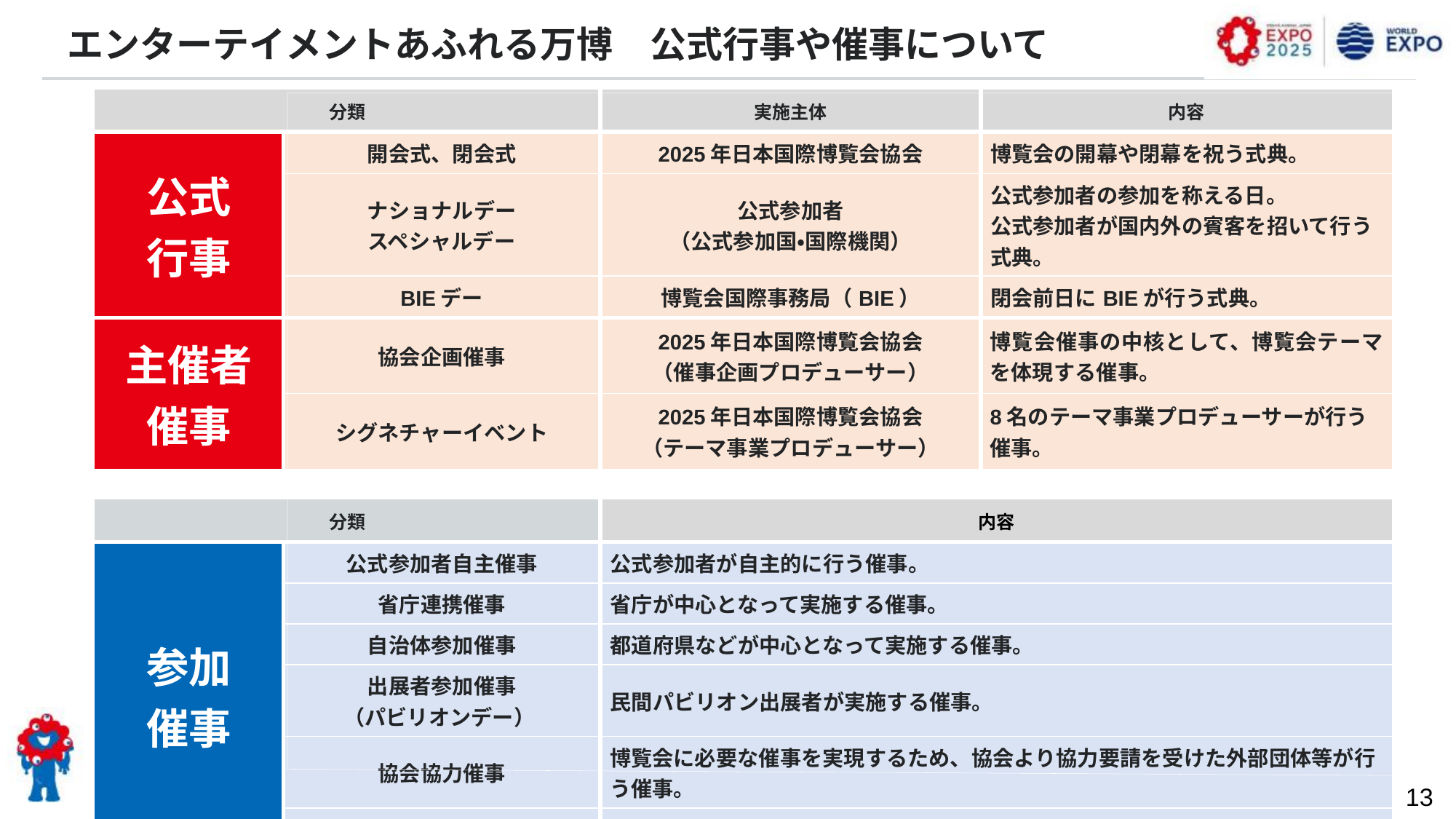

エンターテイメントあふれる万博　公式行事や催事について
| 分類 |  | 実施主体 | 内容 |
| --- | --- | --- | --- |
| 公式 行事 | 開会式、閉会式 | 2025年日本国際博覧会協会 | 博覧会の開幕や閉幕を祝う式典。 |
|  | ナショナルデー スペシャルデー | 公式参加者 （公式参加国・国際機関） | 公式参加者の参加を称える日。 公式参加者が国内外の賓客を招いて行う式典。 |
|  | BIEデー | 博覧会国際事務局（BIE） | 閉会前日にBIEが行う式典。 |
| 主催者催事 | 協会企画催事 | 2025年日本国際博覧会協会 （催事企画プロデューサー） | 博覧会催事の中核として、博覧会テーマを体現する催事。 |
|  | シグネチャーイベント | 2025年日本国際博覧会協会 （テーマ事業プロデューサー） | 8名のテーマ事業プロデューサーが行う催事。 |
|  |  |  |  |
| 分類 |  | 内容 |  |
| 参加 催事 | 公式参加者自主催事 | 公式参加者が自主的に行う催事。 |  |
|  | 省庁連携催事 | 省庁が中心となって実施する催事。 |  |
|  | 自治体参加催事 | 都道府県などが中心となって実施する催事。 |  |
|  | 出展者参加催事 （パビリオンデー） | 民間パビリオン出展者が実施する催事。 |  |
|  | 協会協力催事 | 博覧会に必要な催事を実現するため、協会より協力要請を受けた外部団体等が行う催事。 |  |
|  | 一般参加催事 | 一般に公募して行う催事。 |  |

13